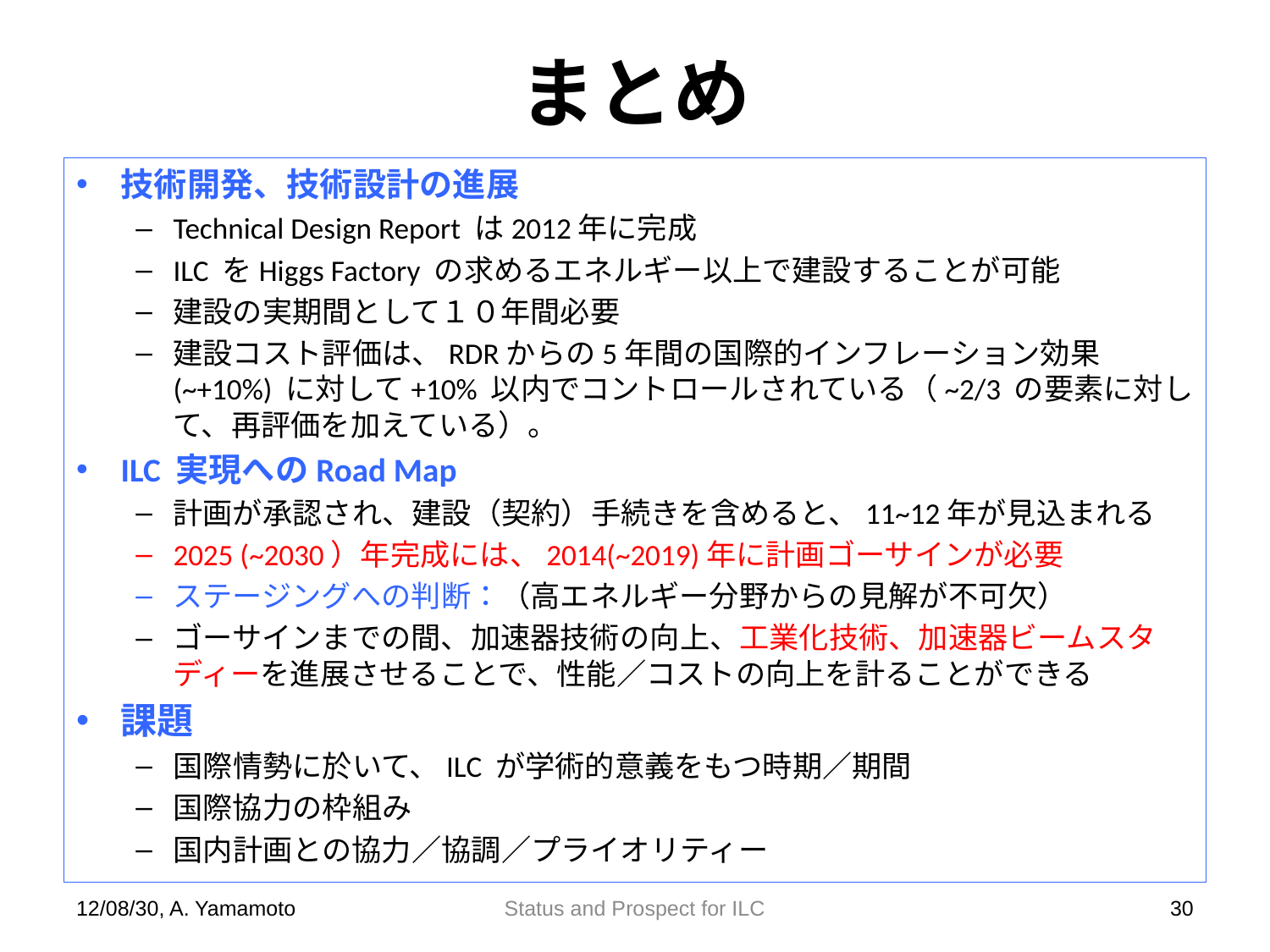

# まとめ
技術開発、技術設計の進展
Technical Design Report は2012年に完成
ILC をHiggs Factory の求めるエネルギー以上で建設することが可能
建設の実期間として１０年間必要
建設コスト評価は、RDRからの5年間の国際的インフレーション効果(~+10%) に対して+10% 以内でコントロールされている（~2/3 の要素に対して、再評価を加えている）。
ILC 実現へのRoad Map
計画が承認され、建設（契約）手続きを含めると、11~12年が見込まれる
2025 (~2030）年完成には、2014(~2019)年に計画ゴーサインが必要
ステージングへの判断：（高エネルギー分野からの見解が不可欠）
ゴーサインまでの間、加速器技術の向上、工業化技術、加速器ビームスタディーを進展させることで、性能／コストの向上を計ることができる
課題
国際情勢に於いて、ILC が学術的意義をもつ時期／期間
国際協力の枠組み
国内計画との協力／協調／プライオリティー

12/08/30, A. Yamamoto
Status and Prospect for ILC
30